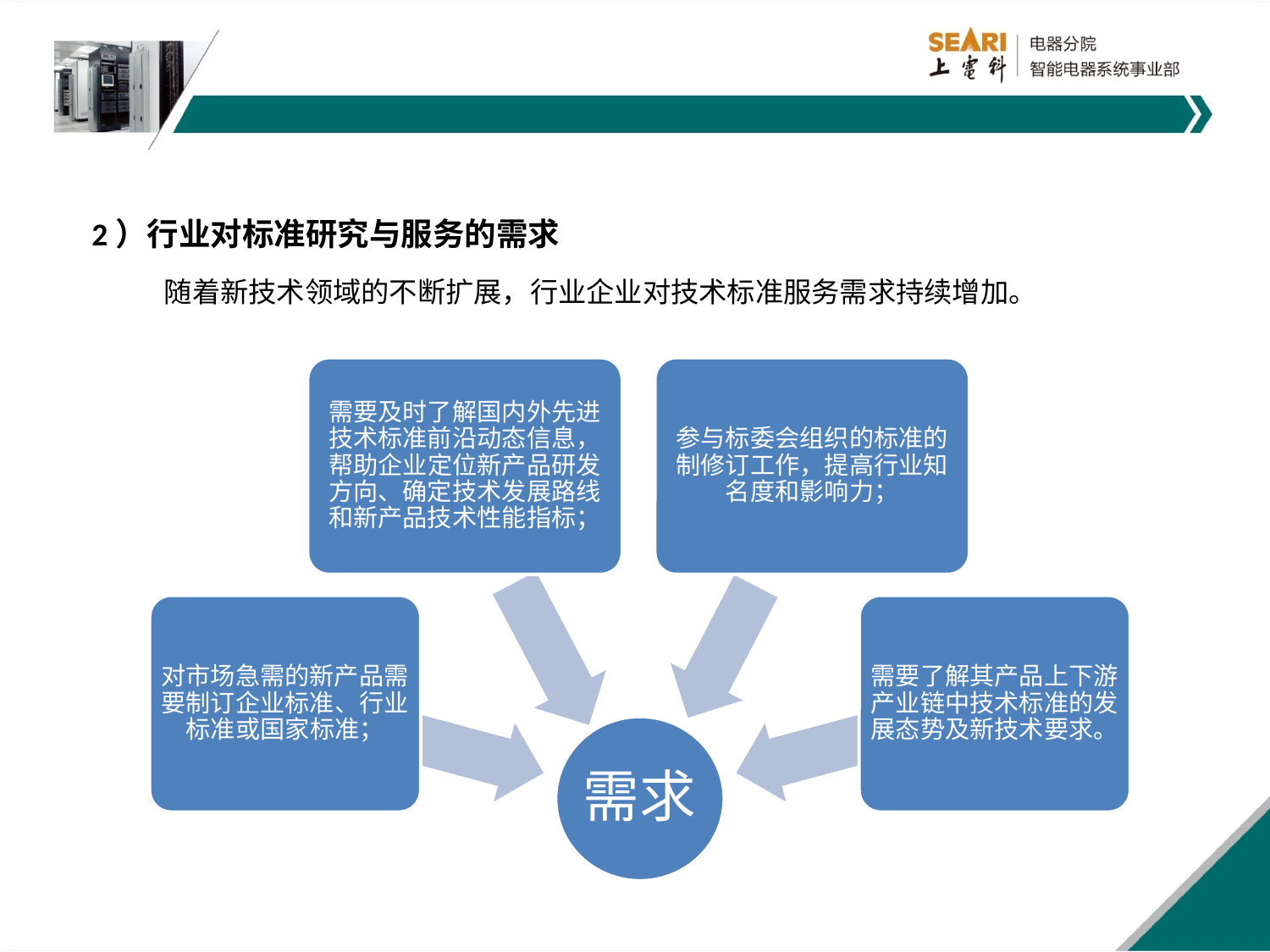

2）行业对标准研究与服务的需求
         随着新技术领域的不断扩展，行业企业对技术标准服务需求持续增加。
需求
对市场急需的新产品需要制订企业标准、行业标准或国家标准；
需要及时了解国内外先进技术标准前沿动态信息，帮助企业定位新产品研发方向、确定技术发展路线和新产品技术性能指标；
参与标委会组织的标准的制修订工作，提高行业知名度和影响力；
需要了解其产品上下游产业链中技术标准的发展态势及新技术要求。